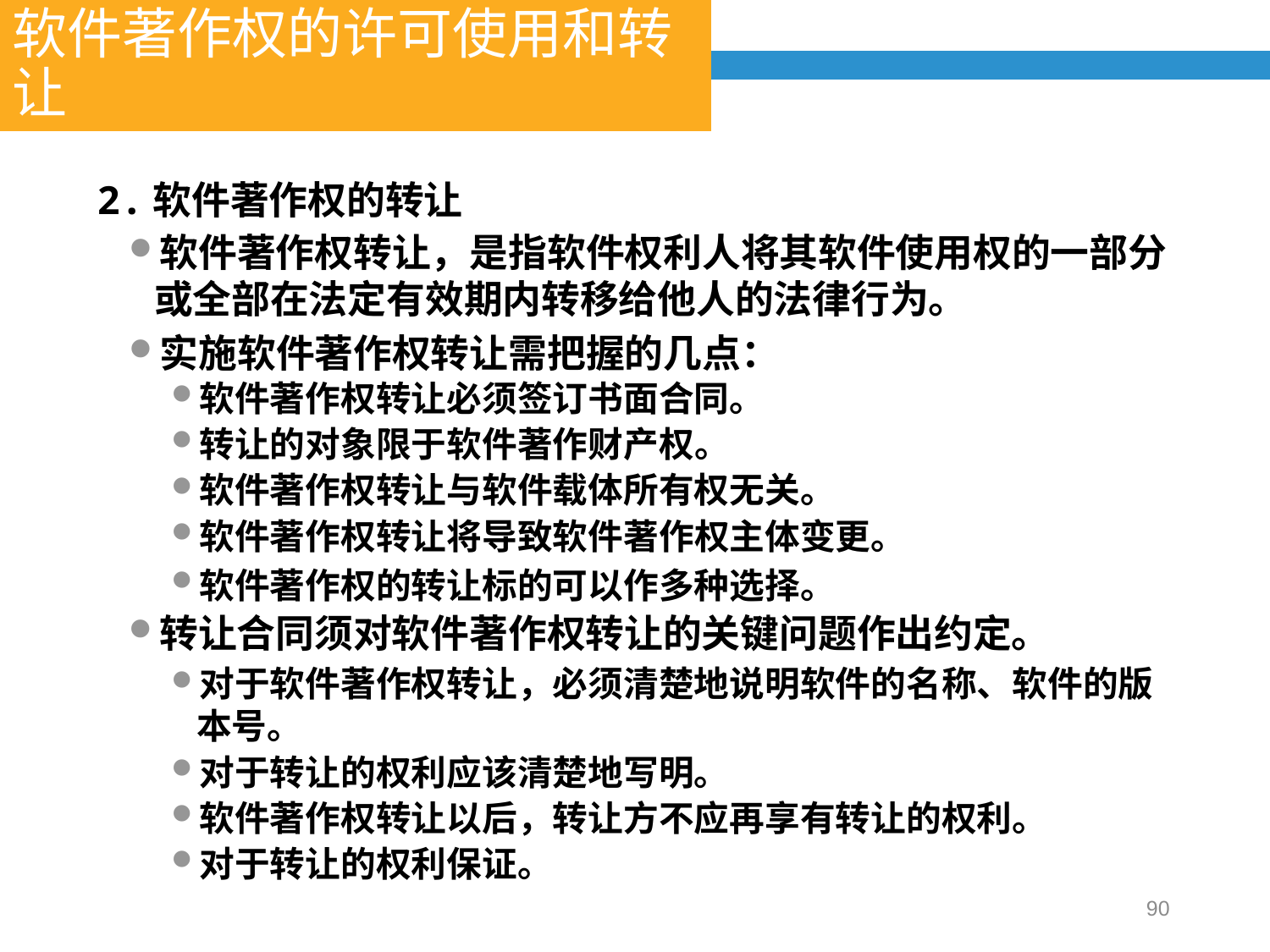

软件著作权的许可使用和转让
2.软件著作权的转让
软件著作权转让，是指软件权利人将其软件使用权的一部分或全部在法定有效期内转移给他人的法律行为。
实施软件著作权转让需把握的几点：
软件著作权转让必须签订书面合同。
转让的对象限于软件著作财产权。
软件著作权转让与软件载体所有权无关。
软件著作权转让将导致软件著作权主体变更。
软件著作权的转让标的可以作多种选择。
转让合同须对软件著作权转让的关键问题作出约定。
对于软件著作权转让，必须清楚地说明软件的名称、软件的版本号。
对于转让的权利应该清楚地写明。
软件著作权转让以后，转让方不应再享有转让的权利。
对于转让的权利保证。
90